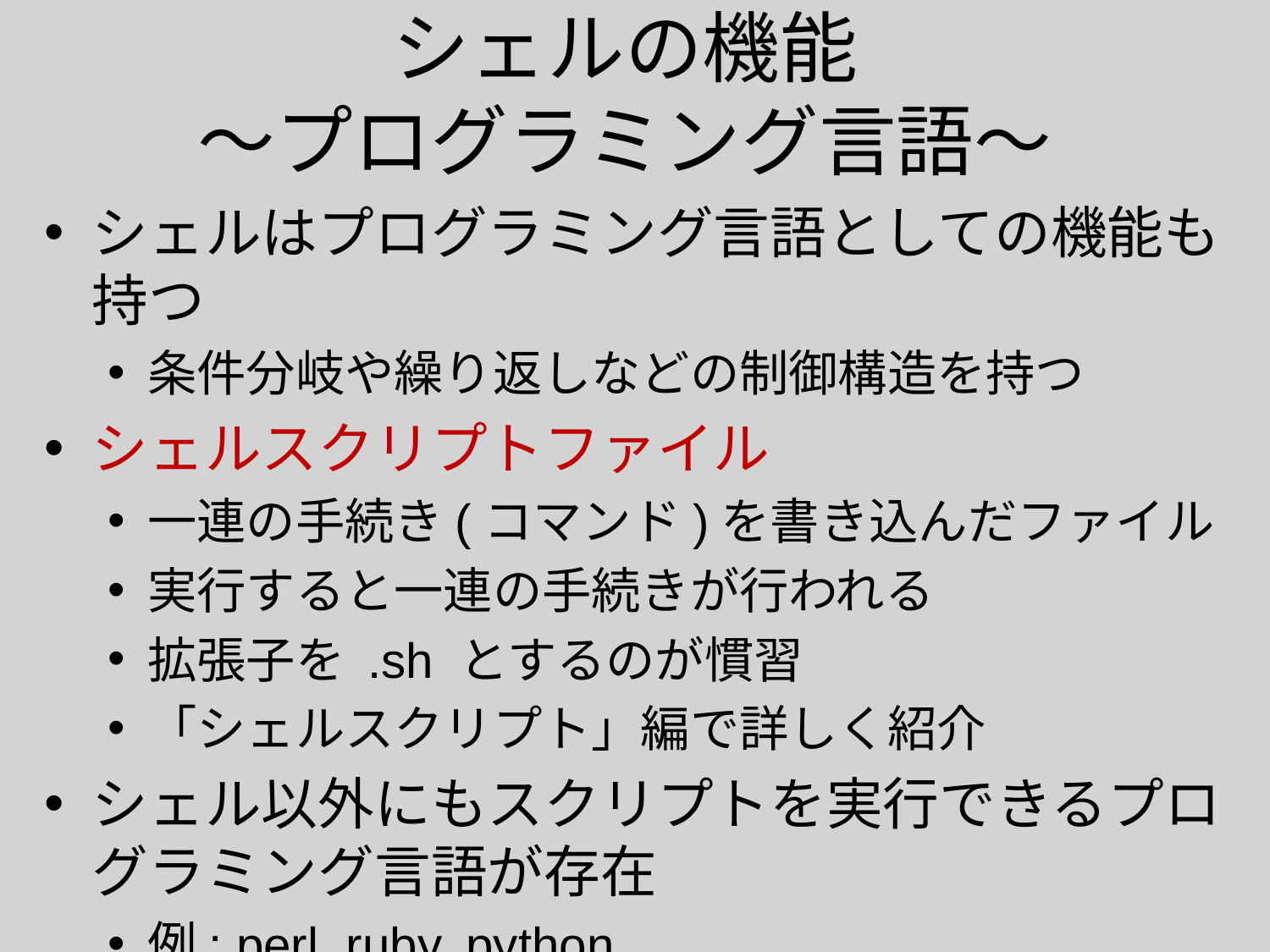

# シェルの機能 〜プログラミング言語〜
シェルはプログラミング言語としての機能も持つ
条件分岐や繰り返しなどの制御構造を持つ
シェルスクリプトファイル
一連の手続き(コマンド)を書き込んだファイル
実行すると一連の手続きが行われる
拡張子を .sh とするのが慣習
「シェルスクリプト」編で詳しく紹介
シェル以外にもスクリプトを実行できるプログラミング言語が存在
例: perl, ruby, python